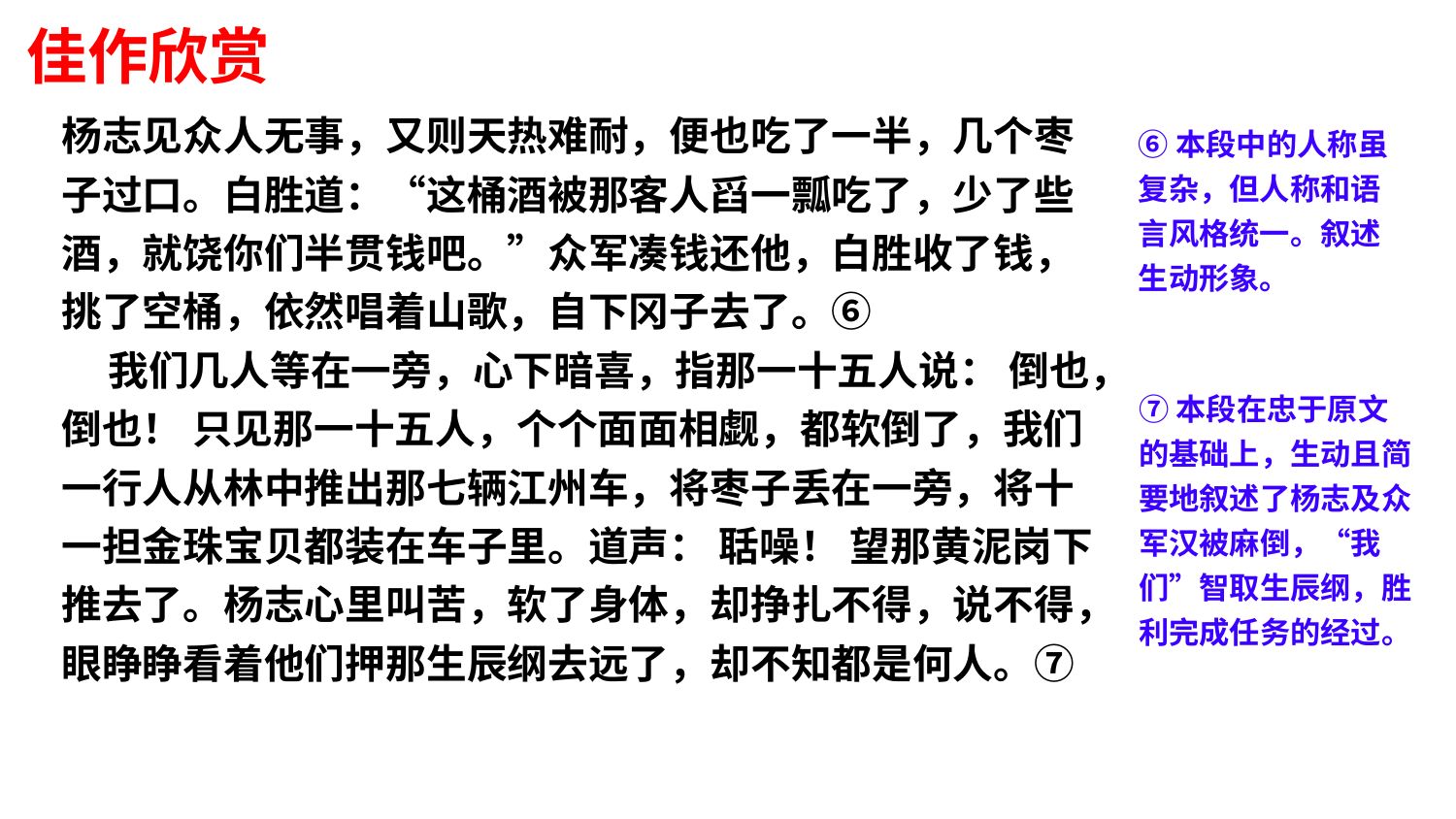

佳作欣赏
杨志见众人无事，又则天热难耐，便也吃了一半，几个枣子过口。白胜道：“这桶酒被那客人舀一瓢吃了，少了些酒，就饶你们半贯钱吧。”众军凑钱还他，白胜收了钱，挑了空桶，依然唱着山歌，自下冈子去了。⑥
    我们几人等在一旁，心下暗喜，指那一十五人说： 倒也，倒也！ 只见那一十五人，个个面面相觑，都软倒了，我们一行人从林中推出那七辆江州车，将枣子丢在一旁，将十一担金珠宝贝都装在车子里。道声： 聒噪！ 望那黄泥岗下推去了。杨志心里叫苦，软了身体，却挣扎不得，说不得，眼睁睁看着他们押那生辰纲去远了，却不知都是何人。⑦
⑥本段中的人称虽复杂，但人称和语言风格统一。叙述生动形象。
⑦本段在忠于原文的基础上，生动且简要地叙述了杨志及众军汉被麻倒，“我们”智取生辰纲，胜利完成任务的经过。